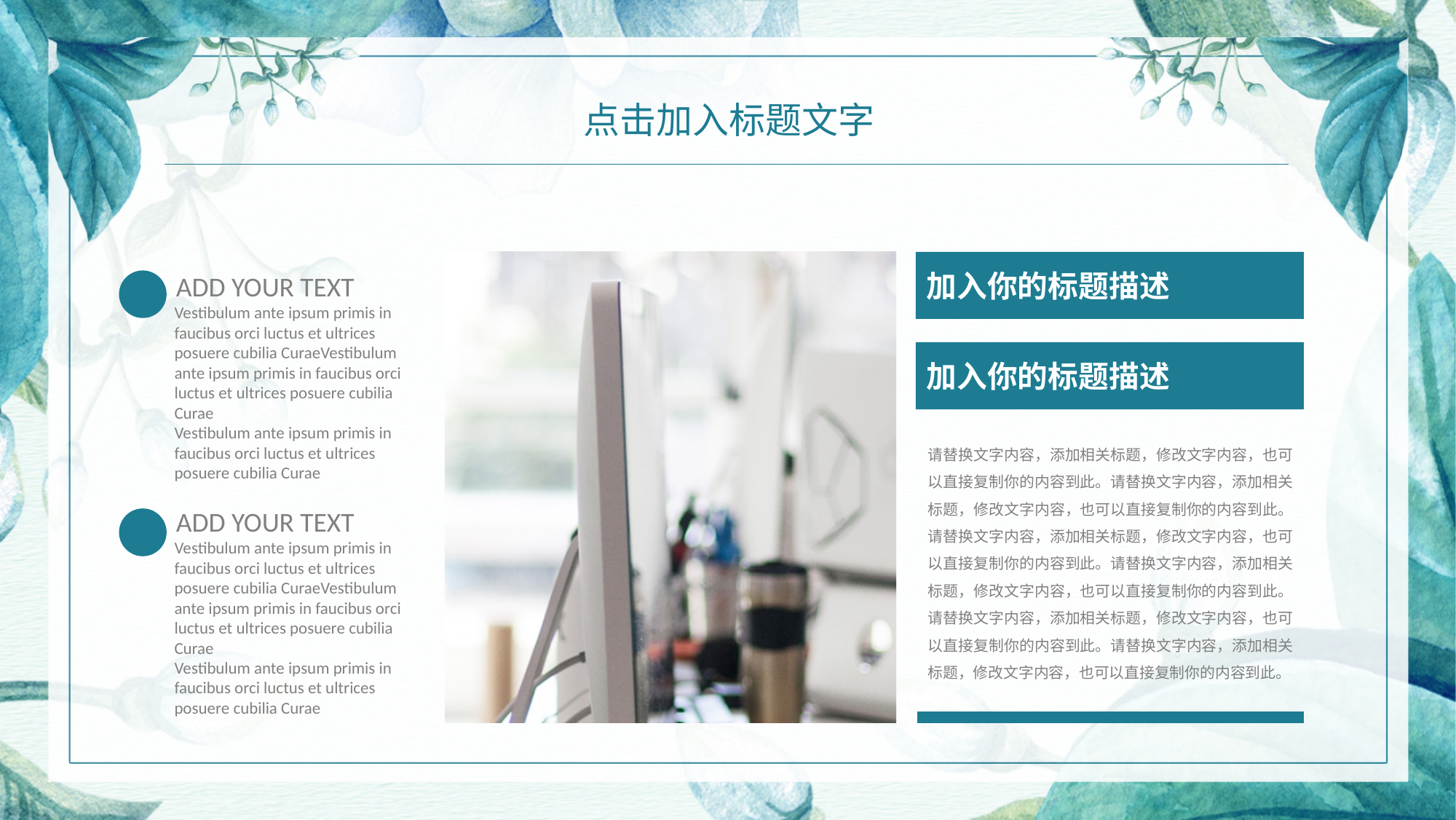

点击加入标题文字

加入你的标题描述
加入你的标题描述
请替换文字内容，添加相关标题，修改文字内容，也可以直接复制你的内容到此。请替换文字内容，添加相关标题，修改文字内容，也可以直接复制你的内容到此。请替换文字内容，添加相关标题，修改文字内容，也可以直接复制你的内容到此。请替换文字内容，添加相关标题，修改文字内容，也可以直接复制你的内容到此。请替换文字内容，添加相关标题，修改文字内容，也可以直接复制你的内容到此。请替换文字内容，添加相关标题，修改文字内容，也可以直接复制你的内容到此。

ADD YOUR TEXT

Vestibulum ante ipsum primis in faucibus orci luctus et ultrices posuere cubilia CuraeVestibulum ante ipsum primis in faucibus orci luctus et ultrices posuere cubilia Curae
Vestibulum ante ipsum primis in faucibus orci luctus et ultrices posuere cubilia Curae

ADD YOUR TEXT

Vestibulum ante ipsum primis in faucibus orci luctus et ultrices posuere cubilia CuraeVestibulum ante ipsum primis in faucibus orci luctus et ultrices posuere cubilia Curae
Vestibulum ante ipsum primis in faucibus orci luctus et ultrices posuere cubilia Curae